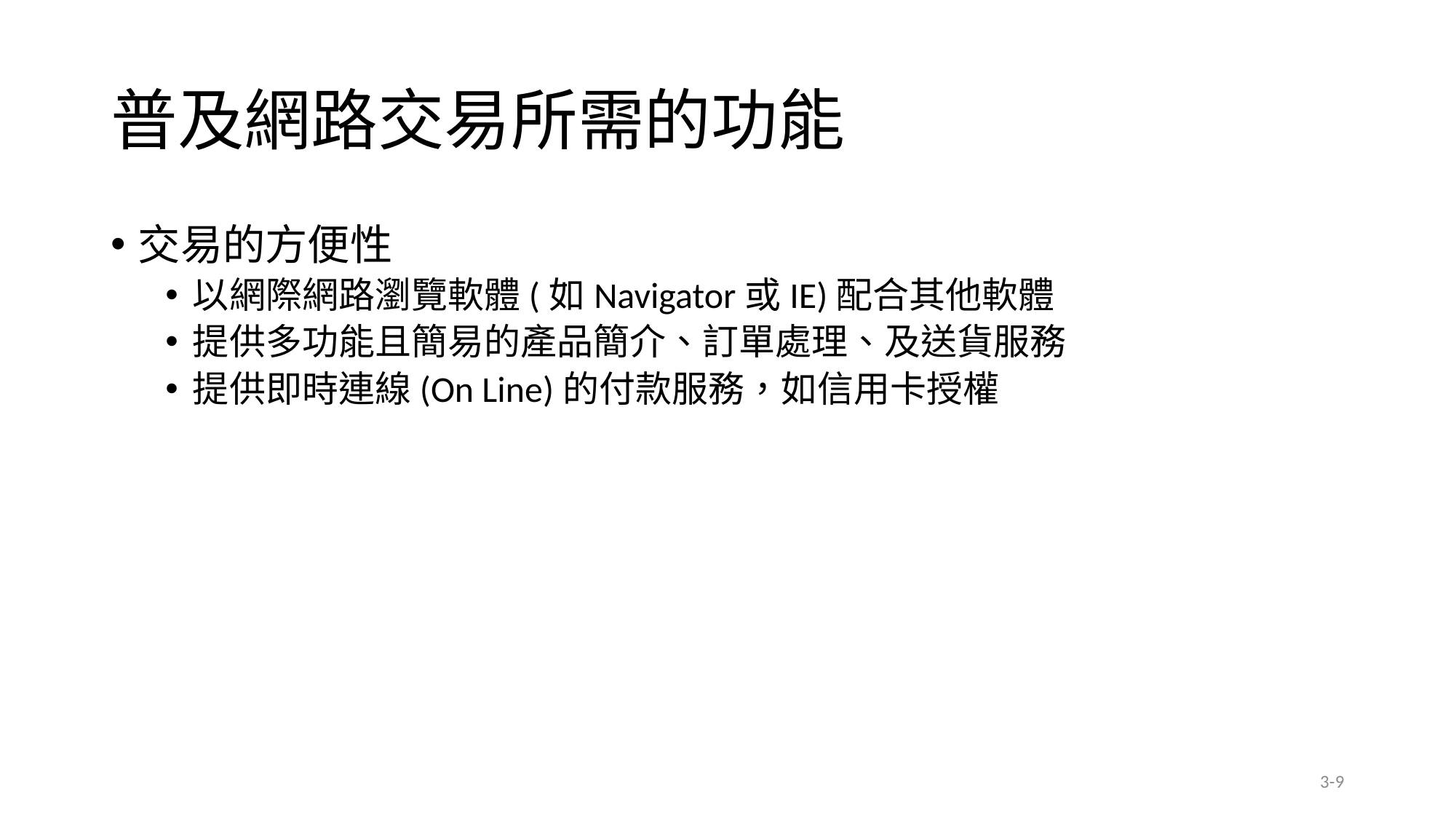

# 普及網路交易所需的功能
交易的方便性
以網際網路瀏覽軟體(如Navigator或IE)配合其他軟體
提供多功能且簡易的產品簡介、訂單處理、及送貨服務
提供即時連線(On Line)的付款服務，如信用卡授權

3-9